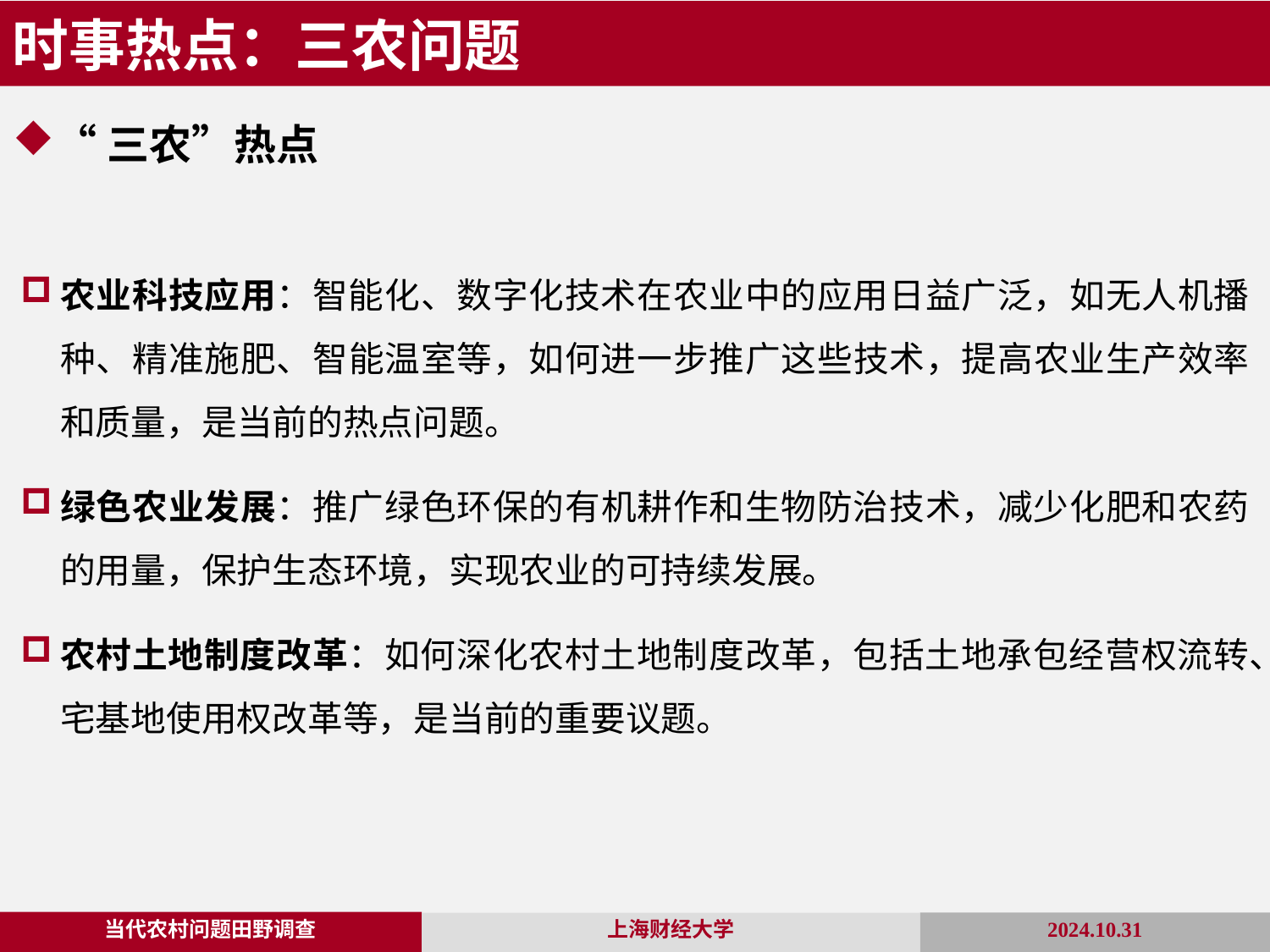

时事热点：三农问题
“三农”热点
农业科技应用：智能化、数字化技术在农业中的应用日益广泛，如无人机播种、精准施肥、智能温室等，如何进一步推广这些技术，提高农业生产效率和质量，是当前的热点问题。
绿色农业发展：推广绿色环保的有机耕作和生物防治技术，减少化肥和农药的用量，保护生态环境，实现农业的可持续发展。
农村土地制度改革：如何深化农村土地制度改革，包括土地承包经营权流转、宅基地使用权改革等，是当前的重要议题。
当代农村问题田野调查
2024.10.31
上海财经大学